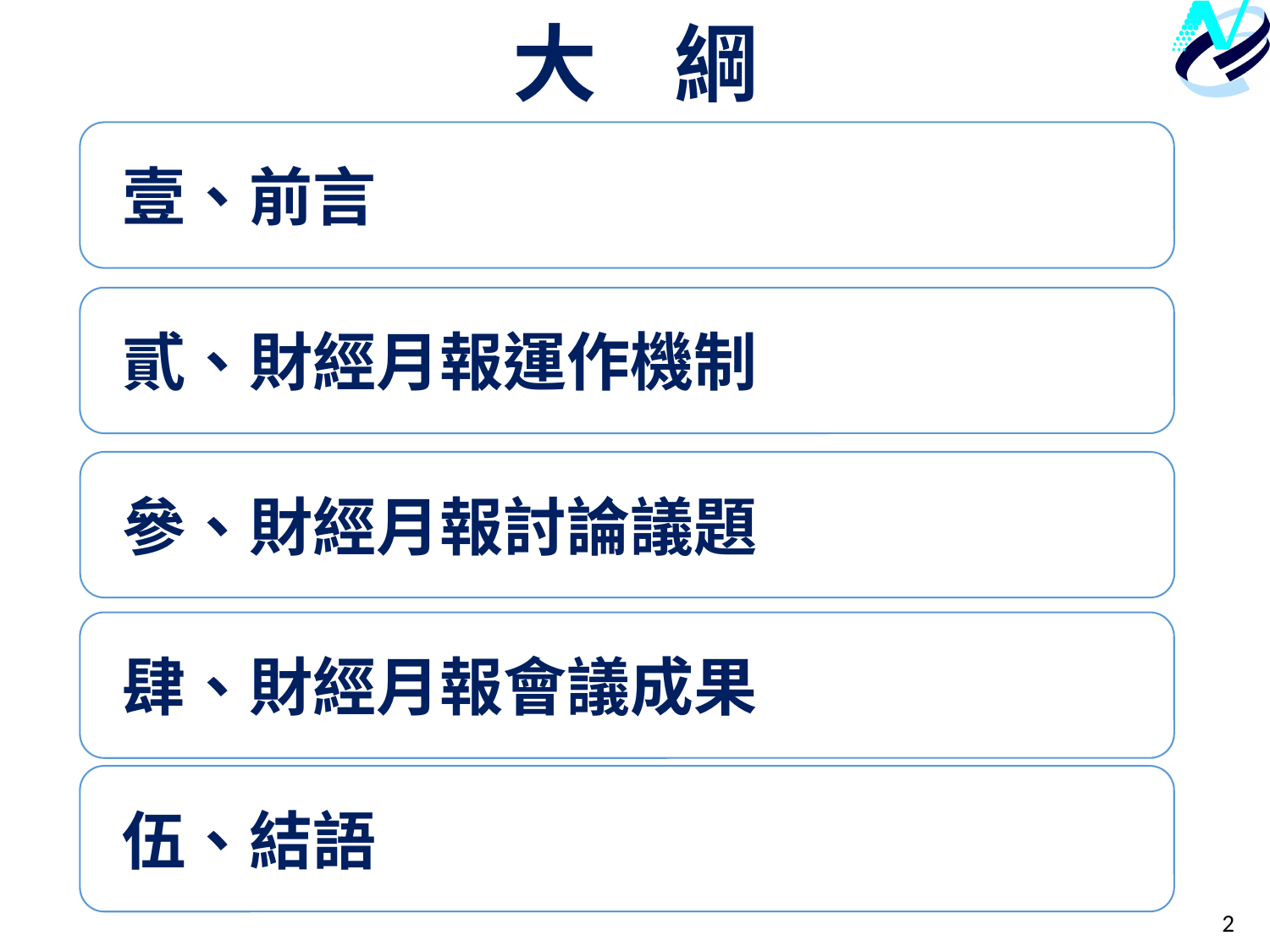

大    綱
壹、前言
貳、財經月報運作機制
參、財經月報討論議題
肆、財經月報會議成果
伍、結語